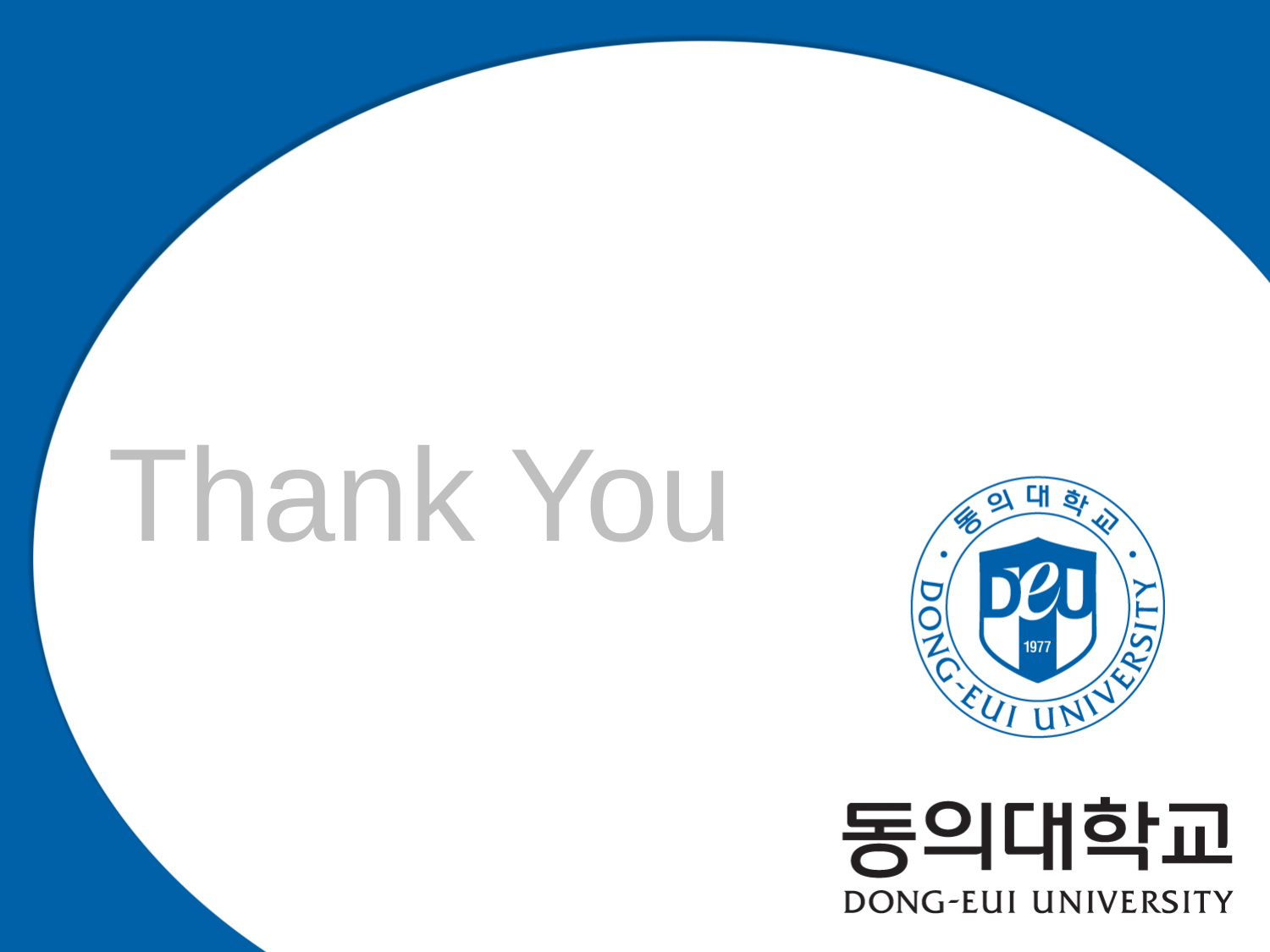

기타 입주에 필요한 자료 또는 제품(서비스)에 대한 설명이 필요한 자료는 첨부자료로 제출하시되,

발표에서는 제외합니다.
# Thank You